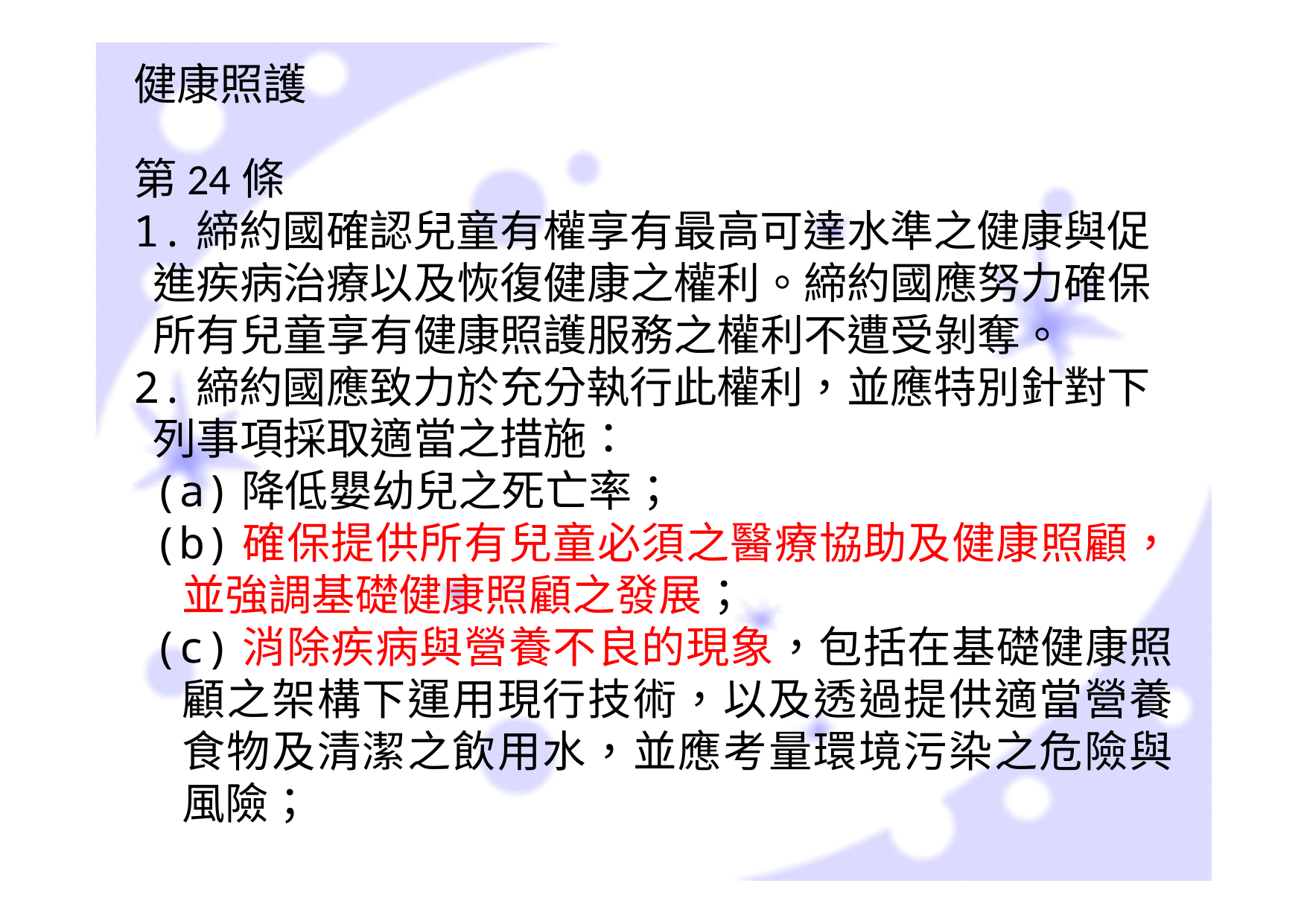

健康照護
第24條
1.締約國確認兒童有權享有最高可達水準之健康與促進疾病治療以及恢復健康之權利。締約國應努力確保所有兒童享有健康照護服務之權利不遭受剝奪。
2.締約國應致力於充分執行此權利，並應特別針對下列事項採取適當之措施：
(a)降低嬰幼兒之死亡率；
(b)確保提供所有兒童必須之醫療協助及健康照顧，並強調基礎健康照顧之發展；
(c)消除疾病與營養不良的現象，包括在基礎健康照顧之架構下運用現行技術，以及透過提供適當營養食物及清潔之飲用水，並應考量環境污染之危險與風險；